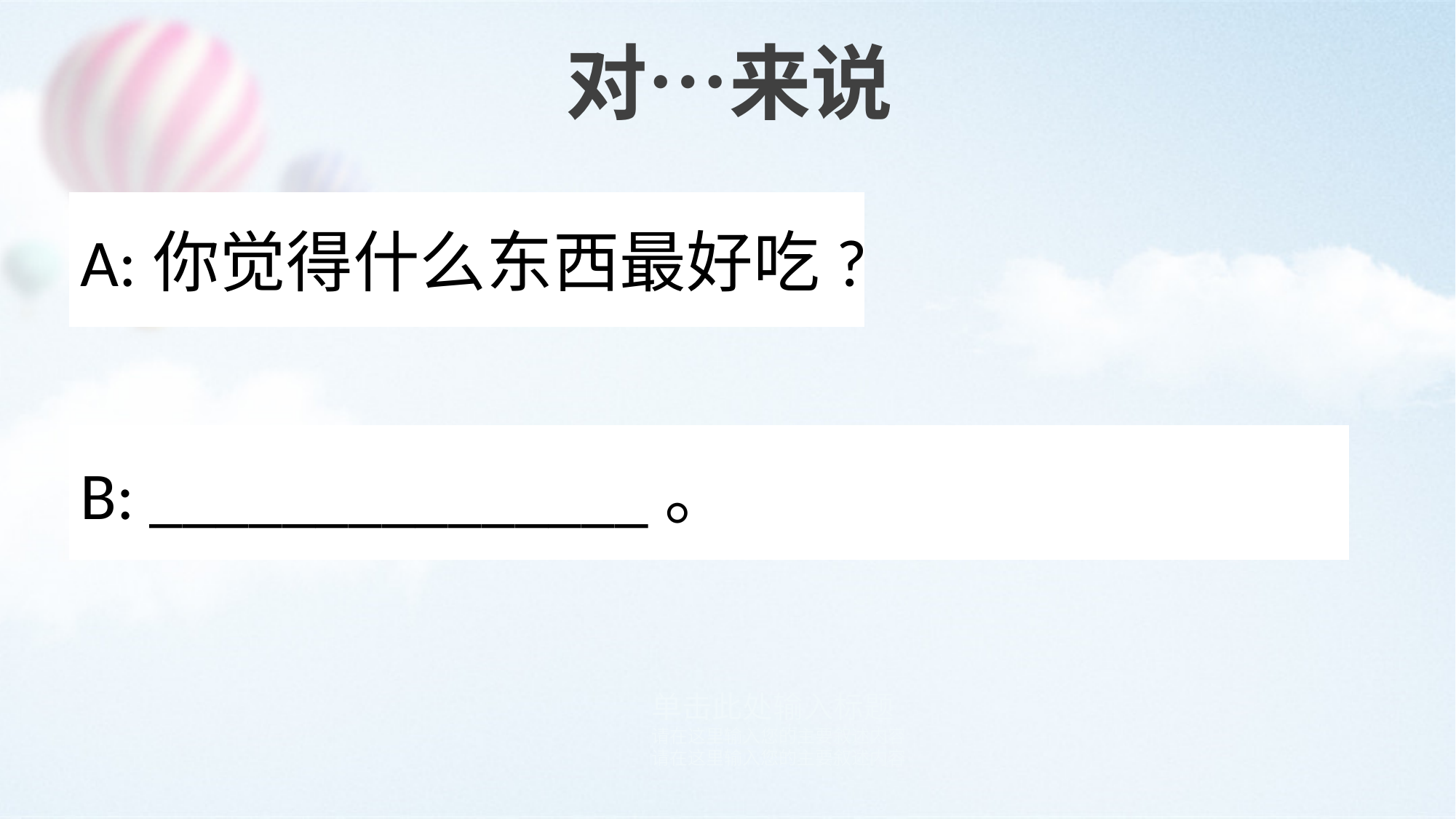

对…来说
A:你觉得什么东西最好吃?
B: _______________。
单击此处输入标题
请在这里输入您的主要叙述内容
请在这里输入您的主要叙述内容